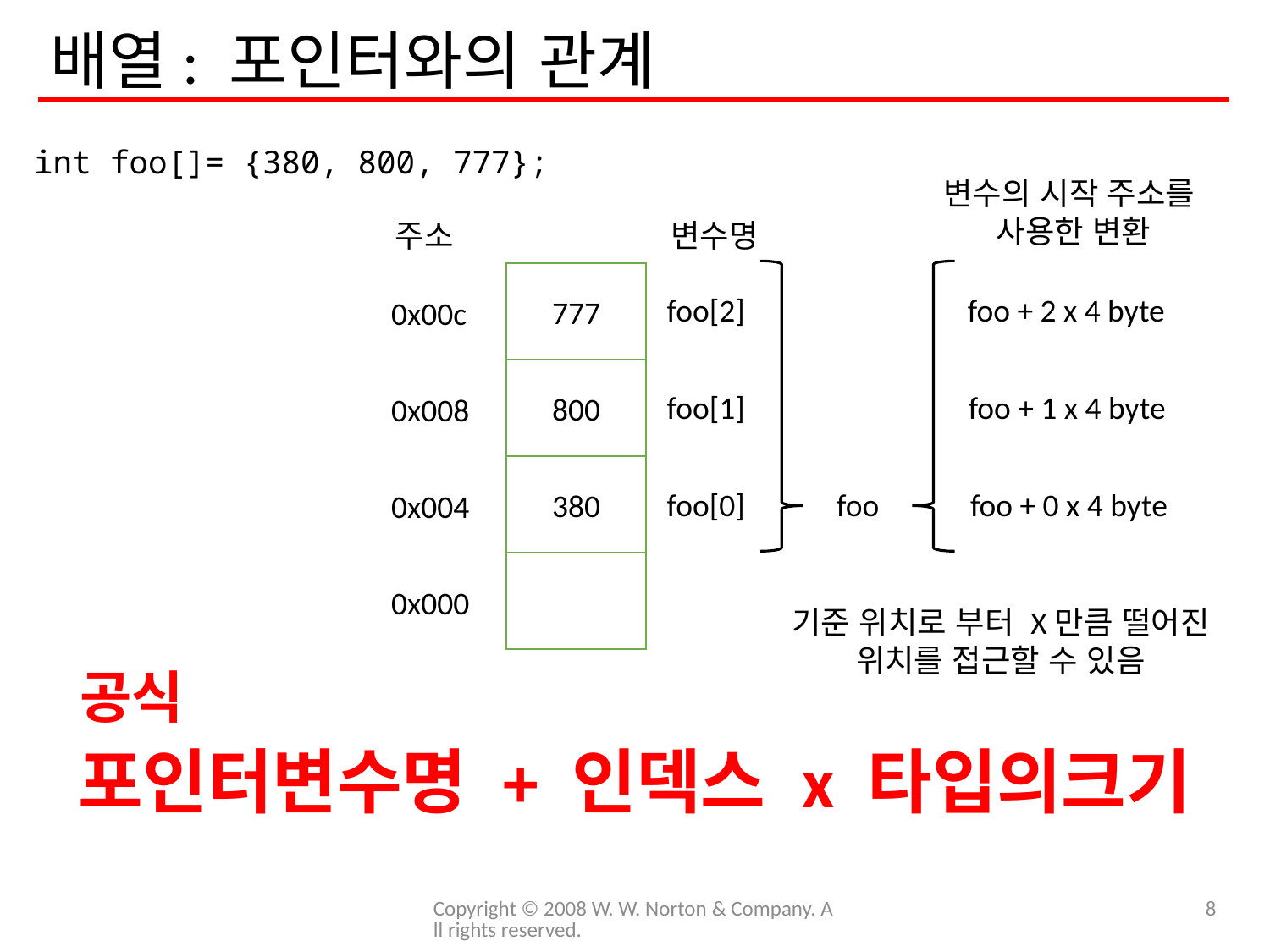

# 배열: 포인터와의 관계
int foo[]= {380, 800, 777};
변수의 시작 주소를
사용한 변환
주소
변수명

777
foo + 2 x 4 byte
foo[2]
0x00c
800
foo + 1 x 4 byte
foo[1]
0x008
380
foo[0]
foo
foo + 0 x 4 byte
0x004

0x000
기준 위치로 부터 X만큼 떨어진
위치를 접근할 수 있음
공식
포인터변수명 + 인덱스 x 타입의크기
Copyright © 2008 W. W. Norton & Company. All rights reserved.
8